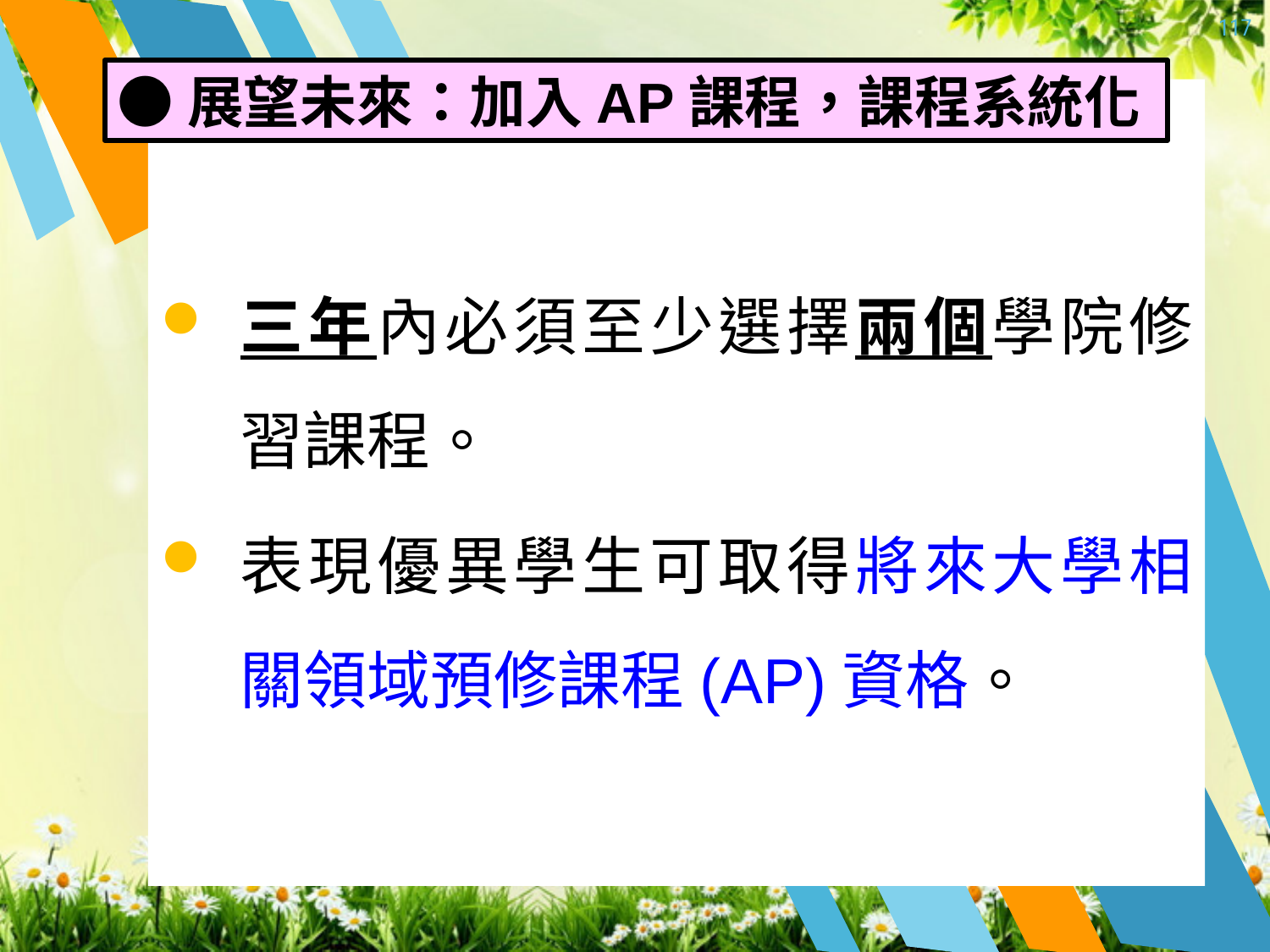

117
●展望未來：加入AP課程，課程系統化
三年內必須至少選擇兩個學院修習課程。
表現優異學生可取得將來大學相關領域預修課程(AP)資格。